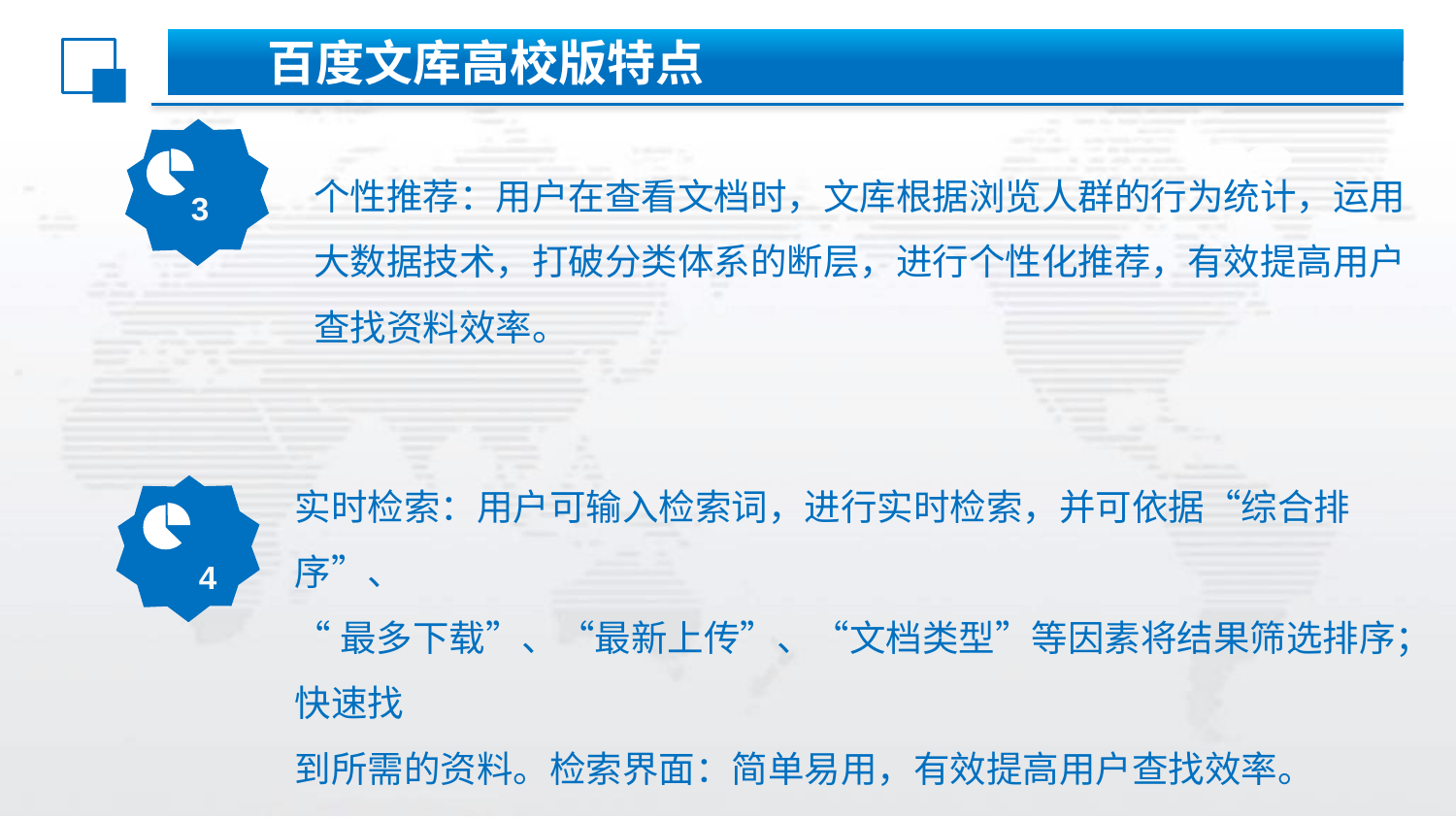

百度文库高校版特点

个性推荐：用户在查看文档时，文库根据浏览人群的行为统计，运用
大数据技术，打破分类体系的断层，进行个性化推荐，有效提高用户
查找资料效率。

3
实时检索：用户可输入检索词，进行实时检索，并可依据“综合排序”、
“最多下载”、“最新上传”、“文档类型”等因素将结果筛选排序；快速找
到所需的资料。检索界面：简单易用，有效提高用户查找效率。

4